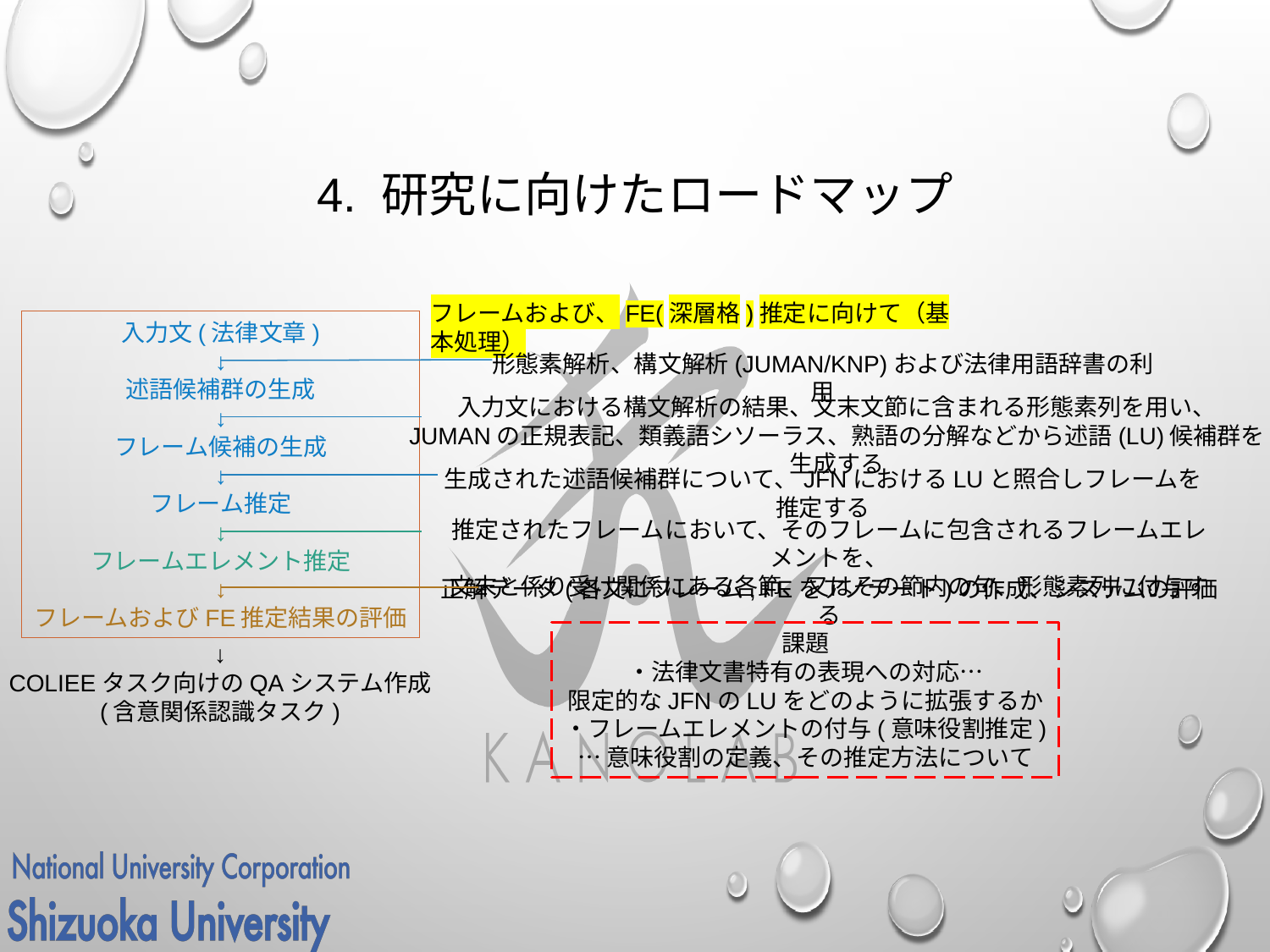

# 4. 研究に向けたロードマップ
フレームおよび、FE(深層格)推定に向けて（基本処理）
入力文(法律文章)
↓
述語候補群の生成
↓
フレーム候補の生成
↓
フレーム推定
↓
フレームエレメント推定
↓
フレームおよびFE推定結果の評価
形態素解析、構文解析(JUMAN/KNP)および法律用語辞書の利用
入力文における構文解析の結果、文末文節に含まれる形態素列を用い、
JUMANの正規表記、類義語シソーラス、熟語の分解などから述語(LU)候補群を生成する
生成された述語候補群について、JFNにおけるLUと照合しフレームを推定する
推定されたフレームにおいて、そのフレームに包含されるフレームエレメントを、
文末と係り受け関係にある各節、又はその節内の句、形態素列に付与する
正解データ(各文にフレーム, FEをアノテート)の作成、システムの評価
課題
・法律文書特有の表現への対応…
限定的なJFNのLUをどのように拡張するか
・フレームエレメントの付与(意味役割推定)
…意味役割の定義、その推定方法について
↓
COLIEEタスク向けのQAシステム作成
(含意関係認識タスク)